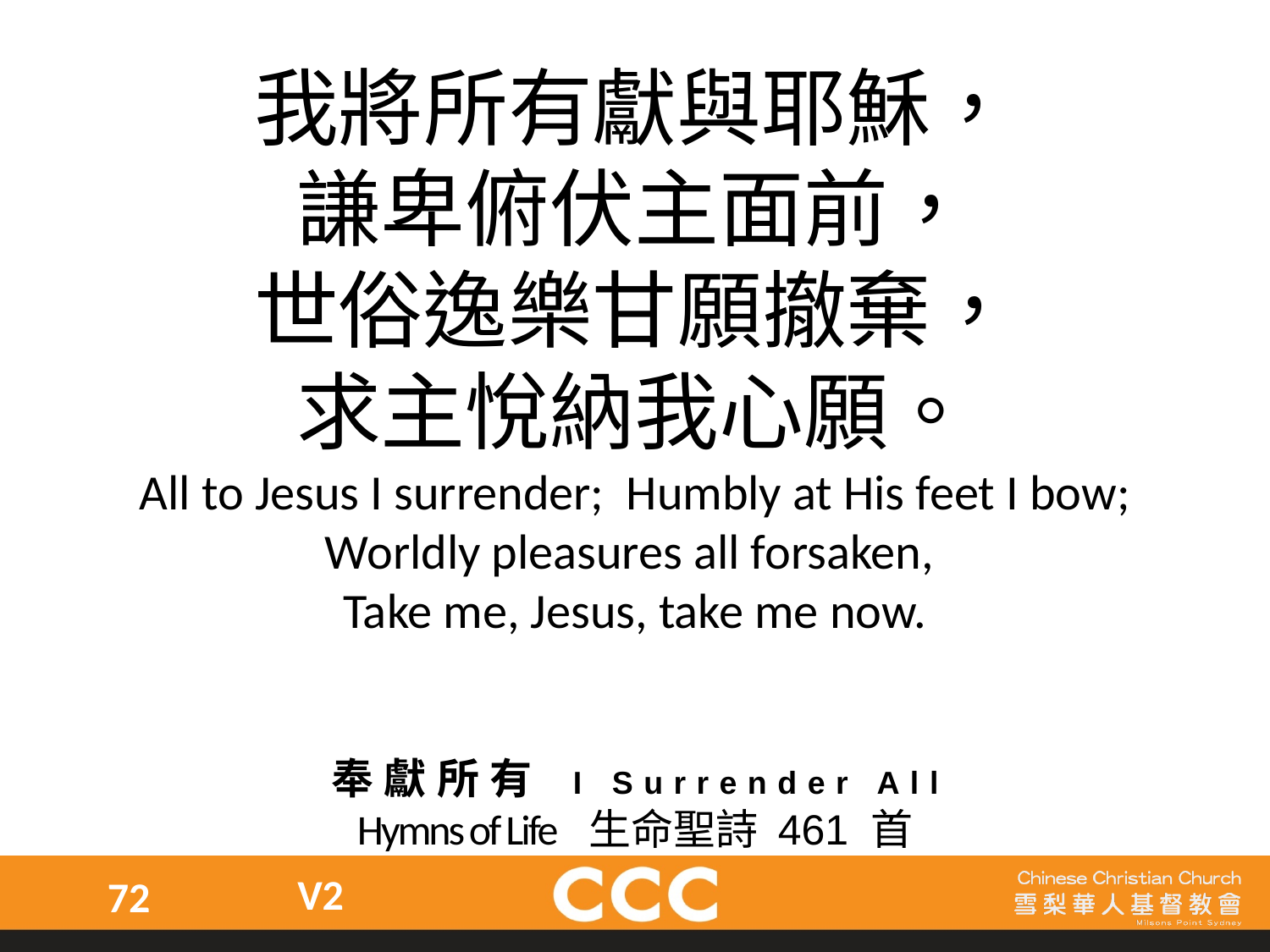

我將所有獻與耶穌，
謙卑俯伏主面前，
世俗逸樂甘願撤棄，
求主悅納我心願。
All to Jesus I surrender;  Humbly at His feet I bow;
Worldly pleasures all forsaken,
Take me, Jesus, take me now.
奉獻所有 I Surrender All
Hymns of Life   生命聖詩 461 首
V2
72